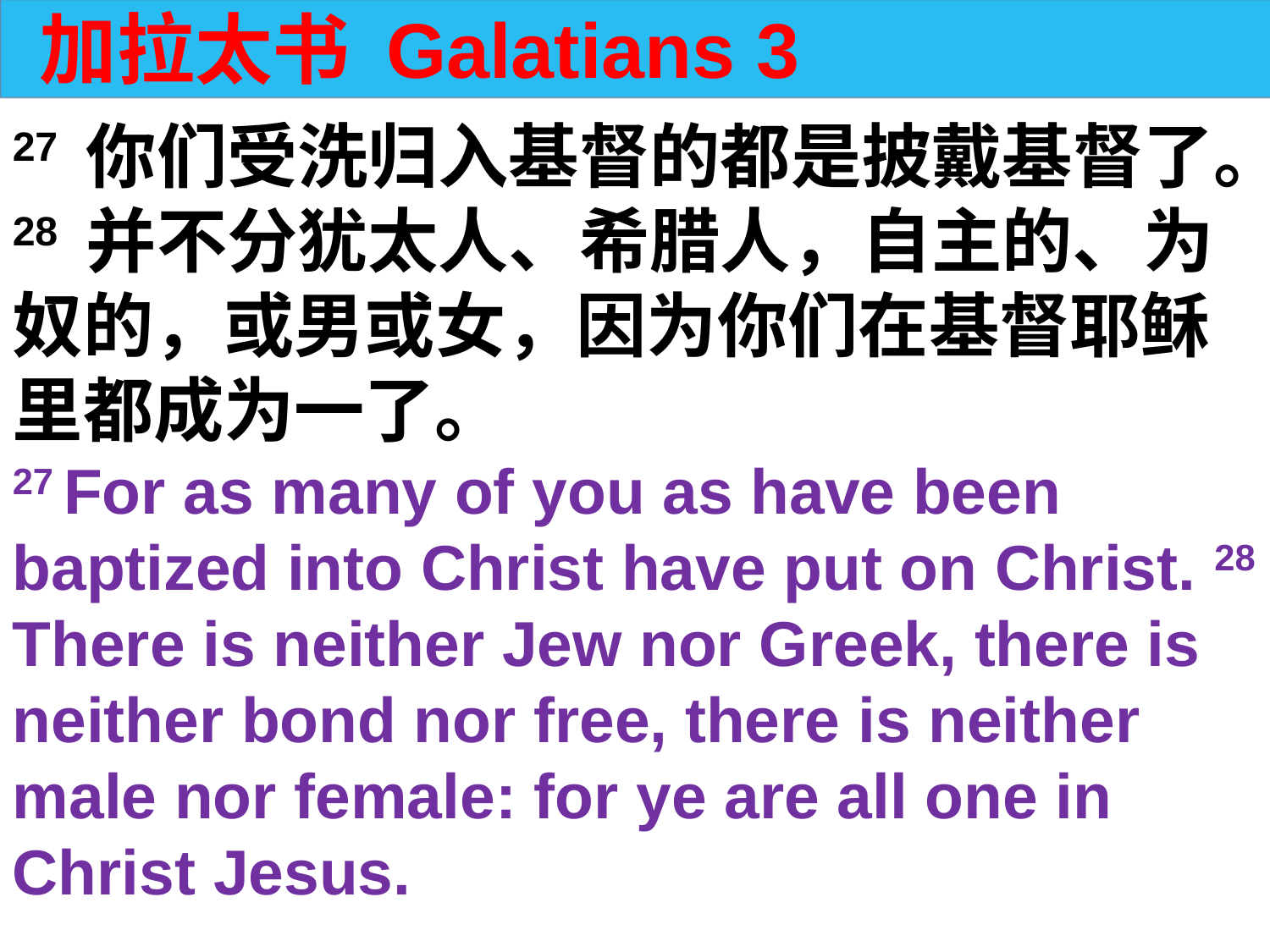

加拉太书 Galatians 3
27 你们受洗归入基督的都是披戴基督了。
28 并不分犹太人、希腊人，自主的、为奴的，或男或女，因为你们在基督耶稣里都成为一了。
27 For as many of you as have been baptized into Christ have put on Christ. 28 There is neither Jew nor Greek, there is neither bond nor free, there is neither male nor female: for ye are all one in Christ Jesus.